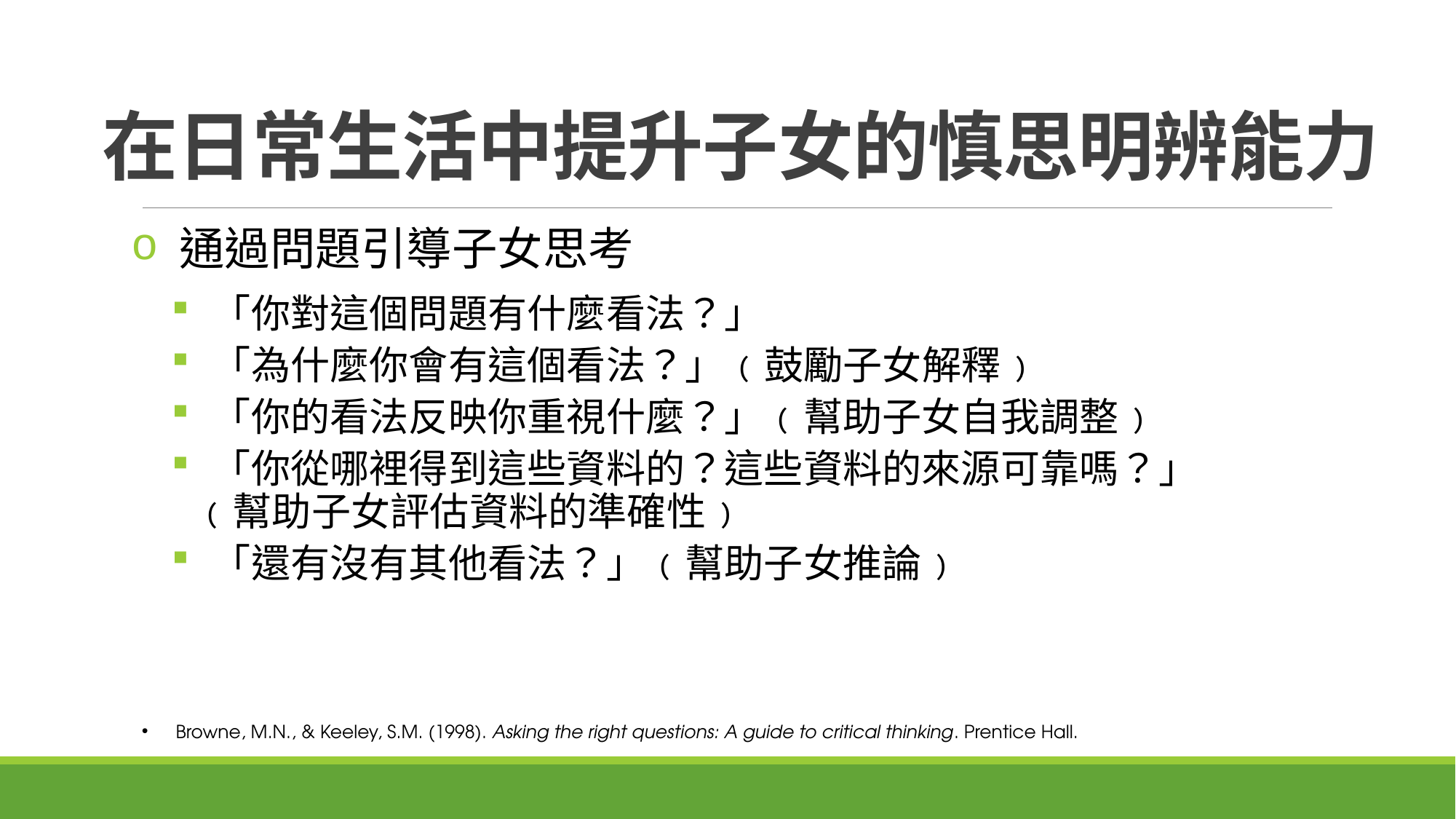

# 在日常生活中提升子女的慎思明辨能力
 通過問題引導子女思考
 「你對這個問題有什麼看法？」
 「為什麼你會有這個看法？」﹙鼓勵子女解釋﹚
 「你的看法反映你重視什麼？」﹙幫助子女自我調整﹚
 「你從哪裡得到這些資料的？這些資料的來源可靠嗎？」﹙幫助子女評估資料的準確性﹚
 「還有沒有其他看法？」﹙幫助子女推論﹚
Browne, M.N., & Keeley, S.M. (1998). Asking the right questions: A guide to critical thinking. Prentice Hall.